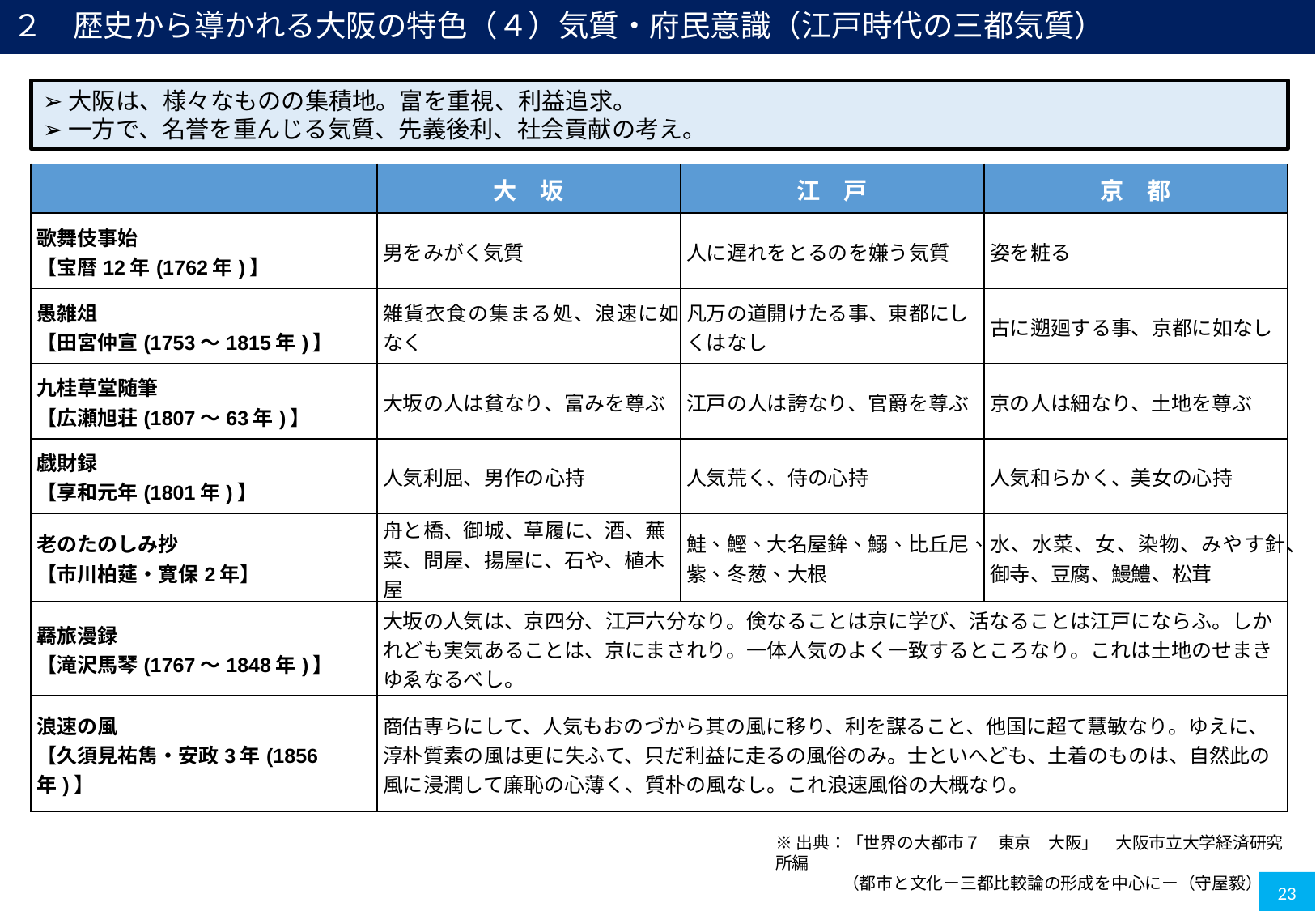

２　歴史から導かれる大阪の特色（４）気質・府民意識（江戸時代の三都気質）
➢大阪は、様々なものの集積地。富を重視、利益追求。
➢一方で、名誉を重んじる気質、先義後利、社会貢献の考え。
|  | 大　坂 | 江　戸 | 京　都 |
| --- | --- | --- | --- |
| 歌舞伎事始 【宝暦12年(1762年)】 | 男をみがく気質 | 人に遅れをとるのを嫌う気質 | 姿を粧る |
| 愚雑俎 【田宮仲宣(1753～1815年)】 | 雑貨衣食の集まる処、浪速に如なく | 凡万の道開けたる事、東都にしくはなし | 古に遡廻する事、京都に如なし |
| 九桂草堂随筆 【広瀬旭荘(1807～63年)】 | 大坂の人は貧なり、富みを尊ぶ | 江戸の人は誇なり、官爵を尊ぶ | 京の人は細なり、土地を尊ぶ |
| 戯財録 【享和元年(1801年)】 | 人気利屈、男作の心持 | 人気荒く、侍の心持 | 人気和らかく、美女の心持 |
| 老のたのしみ抄 【市川柏莚・寛保2年】 | 舟と橋、御城、草履に、酒、蕪菜、問屋、揚屋に、石や、植木屋 | 鮭、鰹、大名屋鉾、鰯、比丘尼、紫、冬葱、大根 | 水、水菜、女、染物、みやす針、御寺、豆腐、鰻鱧、松茸 |
| 羇旅漫録 【滝沢馬琴(1767～1848年)】 | 大坂の人気は、京四分、江戸六分なり。倹なることは京に学び、活なることは江戸にならふ。しかれども実気あることは、京にまされり。一体人気のよく一致するところなり。これは土地のせまきゆゑなるべし。 |  |  |
| 浪速の風 【久須見祐雋・安政3年(1856年)】 | 商估専らにして、人気もおのづから其の風に移り、利を謀ること、他国に超て慧敏なり。ゆえに、淳朴質素の風は更に失ふて、只だ利益に走るの風俗のみ。士といへども、土着のものは、自然此の風に浸潤して廉恥の心薄く、質朴の風なし。これ浪速風俗の大概なり。 |  |  |
※出典：「世界の大都市７　東京　大阪」　大阪市立大学経済研究所編
　　　　（都市と文化ー三都比較論の形成を中心にー（守屋毅））
23